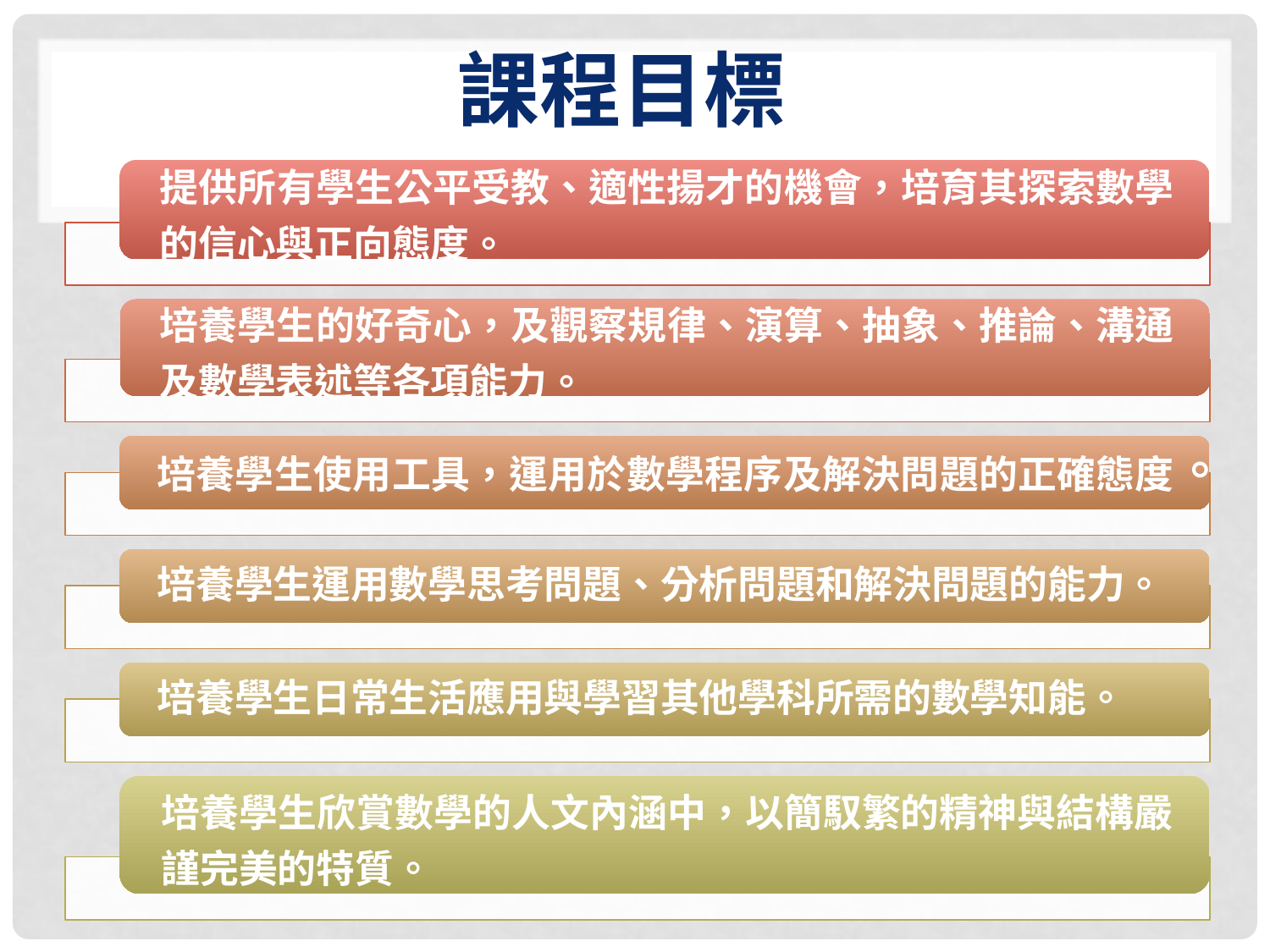

# 課程目標
提供所有學生公平受教、適性揚才的機會，培育其探索數學的信心與正向態度。
培養學生的好奇心，及觀察規律、演算、抽象、推論、溝通及數學表述等各項能力。
培養學生使用工具，運用於數學程序及解決問題的正確態度。
培養學生運用數學思考問題、分析問題和解決問題的能力。
培養學生日常生活應用與學習其他學科所需的數學知能。
培養學生欣賞數學的人文內涵中，以簡馭繁的精神與結構嚴謹完美的特質。